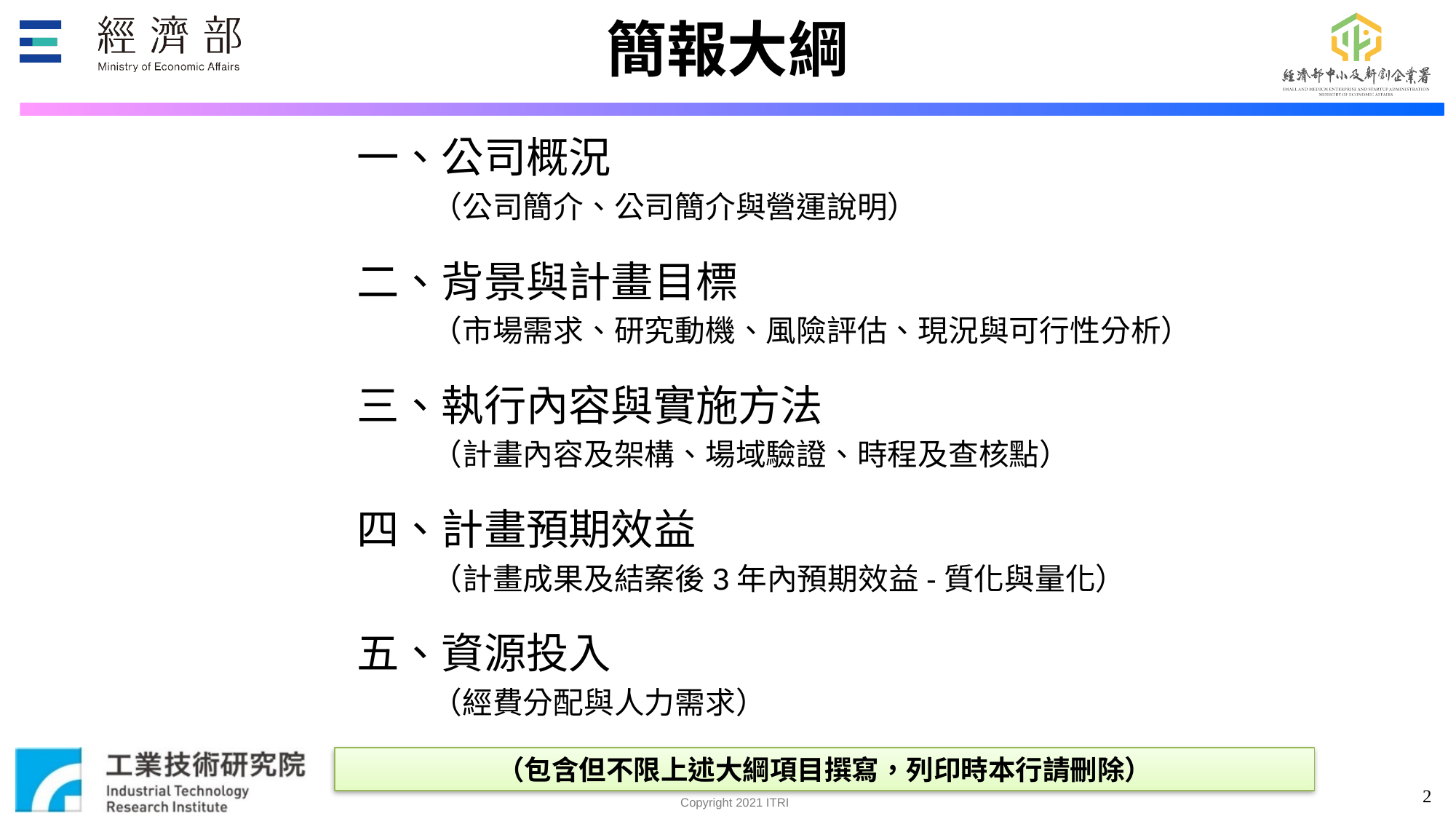

# 簡報大綱
一、公司概況
（公司簡介、公司簡介與營運說明）

二、背景與計畫目標
（市場需求、研究動機、風險評估、現況與可行性分析）

三、執行內容與實施方法
（計畫內容及架構、場域驗證、時程及查核點）

四、計畫預期效益
（計畫成果及結案後3年內預期效益-質化與量化）

五、資源投入
（經費分配與人力需求）
（包含但不限上述大綱項目撰寫，列印時本行請刪除）
2